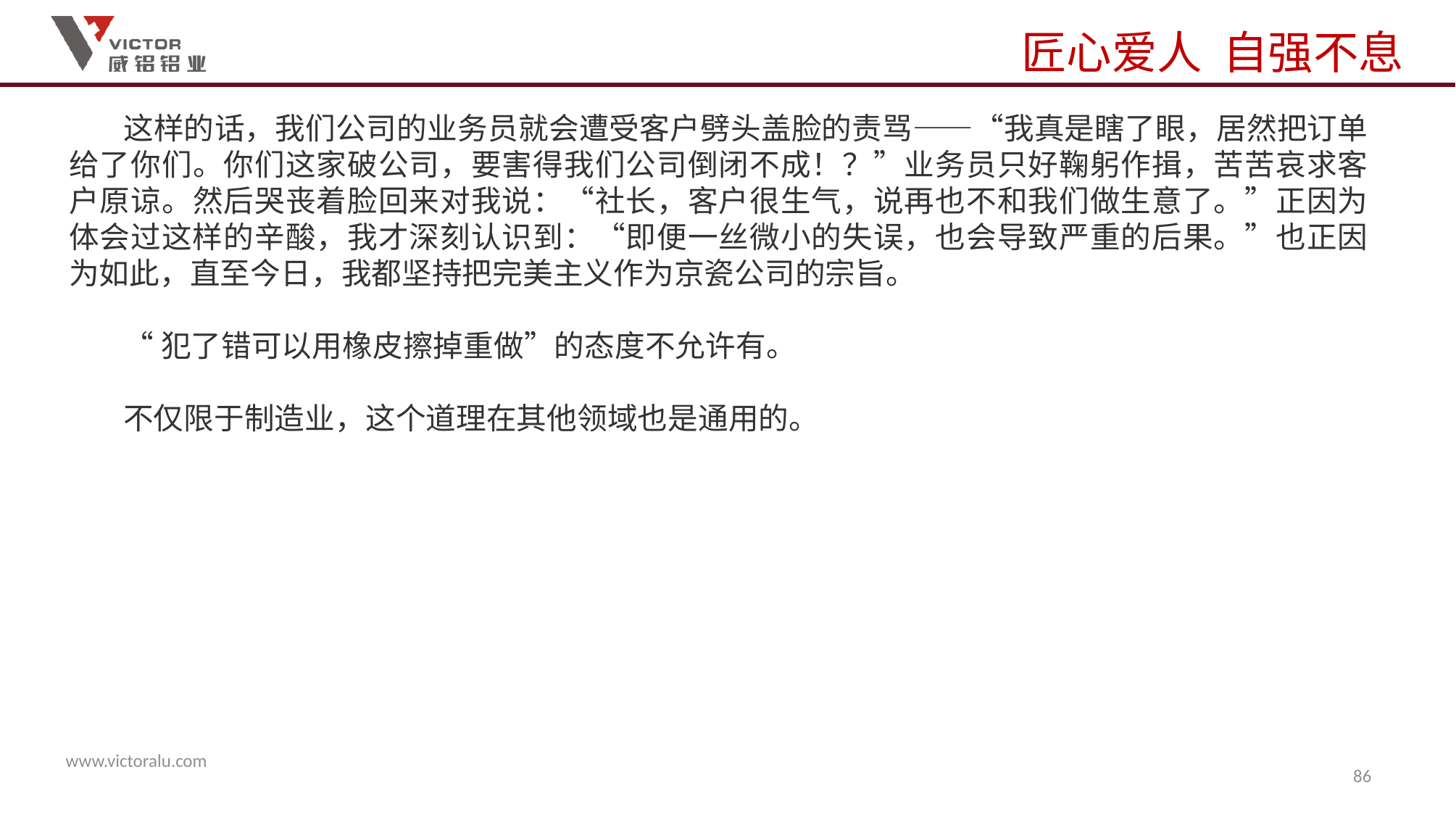

这样的话，我们公司的业务员就会遭受客户劈头盖脸的责骂——“我真是瞎了眼，居然把订单给了你们。你们这家破公司，要害得我们公司倒闭不成！？”业务员只好鞠躬作揖，苦苦哀求客户原谅。然后哭丧着脸回来对我说：“社长，客户很生气，说再也不和我们做生意了。”正因为体会过这样的辛酸，我才深刻认识到：“即便一丝微小的失误，也会导致严重的后果。”也正因为如此，直至今日，我都坚持把完美主义作为京瓷公司的宗旨。

“犯了错可以用橡皮擦掉重做”的态度不允许有。

不仅限于制造业，这个道理在其他领域也是通用的。
86